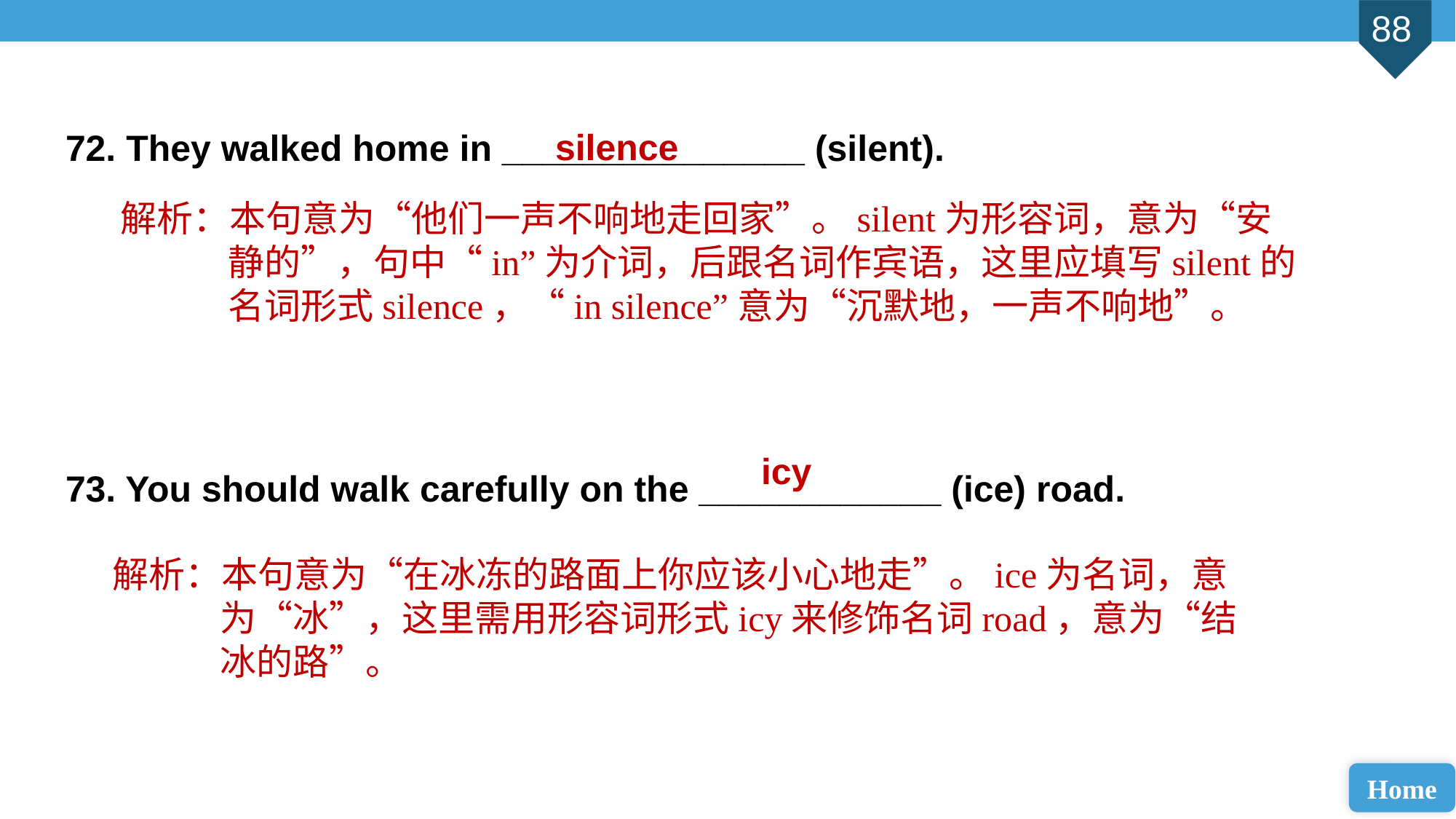

72. They walked home in _______________ (silent).

73. You should walk carefully on the ____________ (ice) road.
silence
解析：本句意为“他们一声不响地走回家”。silent为形容词，意为“安静的”，句中“in”为介词，后跟名词作宾语，这里应填写silent的名词形式silence，“in silence”意为“沉默地，一声不响地”。
icy
解析：本句意为“在冰冻的路面上你应该小心地走”。ice为名词，意为“冰”，这里需用形容词形式icy来修饰名词road，意为“结冰的路”。